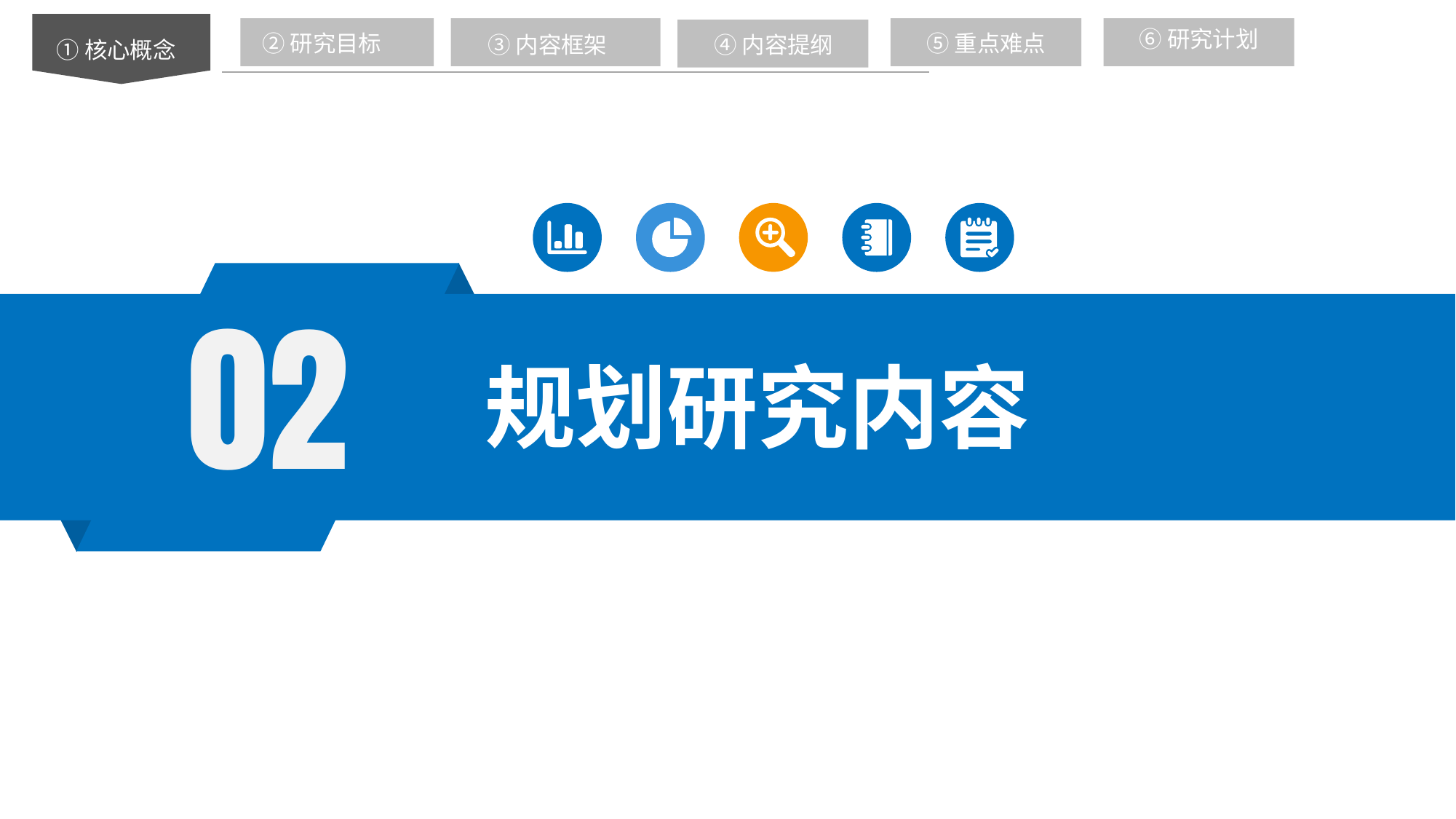

②研究目标
⑥研究计划
⑤重点难点
③内容框架
③内容框架
④内容提纲
①核心概念

02

规划研究内容